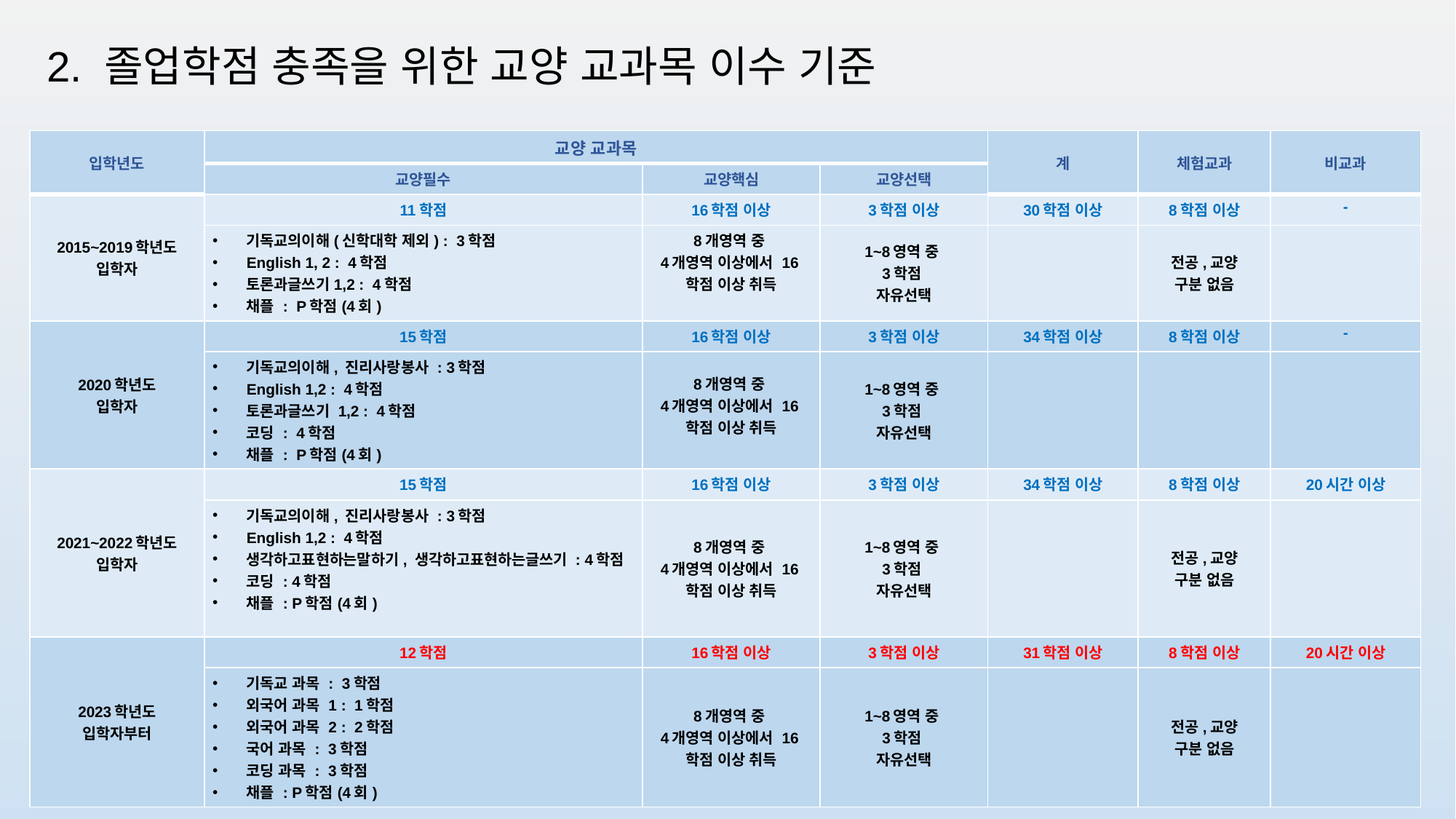

2. 졸업학점 충족을 위한 교양 교과목 이수 기준
| 입학년도 | 교양 교과목 |  |  | 계 | 체험교과 | 비교과 |
| --- | --- | --- | --- | --- | --- | --- |
|  | 교양필수 | 교양핵심 | 교양선택 |  |  |  |
| 2015~2019학년도 입학자 | 11학점 | 16학점 이상 | 3학점 이상 | 30학점 이상 | 8학점 이상 | - |
|  | 기독교의이해(신학대학 제외) : 3학점 English 1, 2 : 4학점 토론과글쓰기1,2 : 4학점 채플 : P학점(4회) | 8개영역 중 4개영역 이상에서 16학점 이상 취득 | 1~8영역 중 3학점 자유선택 |  | 전공,교양 구분 없음 |  |
| 2020학년도 입학자 | 15학점 | 16학점 이상 | 3학점 이상 | 34학점 이상 | 8학점 이상 | - |
|  | 기독교의이해, 진리사랑봉사 : 3학점 English 1,2 : 4학점 토론과글쓰기 1,2 : 4학점 코딩 : 4학점 채플 : P학점(4회) | 8개영역 중 4개영역 이상에서 16학점 이상 취득 | 1~8영역 중 3학점 자유선택 |  |  |  |
| 2021~2022학년도 입학자 | 15학점 | 16학점 이상 | 3학점 이상 | 34학점 이상 | 8학점 이상 | 20시간 이상 |
|  | 기독교의이해, 진리사랑봉사 : 3학점 English 1,2 : 4학점 생각하고표현하는말하기, 생각하고표현하는글쓰기 : 4학점 코딩 : 4학점 채플 : P학점(4회) | 8개영역 중 4개영역 이상에서 16학점 이상 취득 | 1~8영역 중 3학점 자유선택 |  | 전공,교양 구분 없음 |  |
| 2023학년도 입학자부터 | 12학점 | 16학점 이상 | 3학점 이상 | 31학점 이상 | 8학점 이상 | 20시간 이상 |
|  | 기독교 과목 : 3학점 외국어 과목 1 : 1학점 외국어 과목 2 : 2학점 국어 과목 : 3학점 코딩 과목 : 3학점 채플 : P학점(4회) | 8개영역 중 4개영역 이상에서 16학점 이상 취득 | 1~8영역 중 3학점 자유선택 |  | 전공,교양 구분 없음 |  |